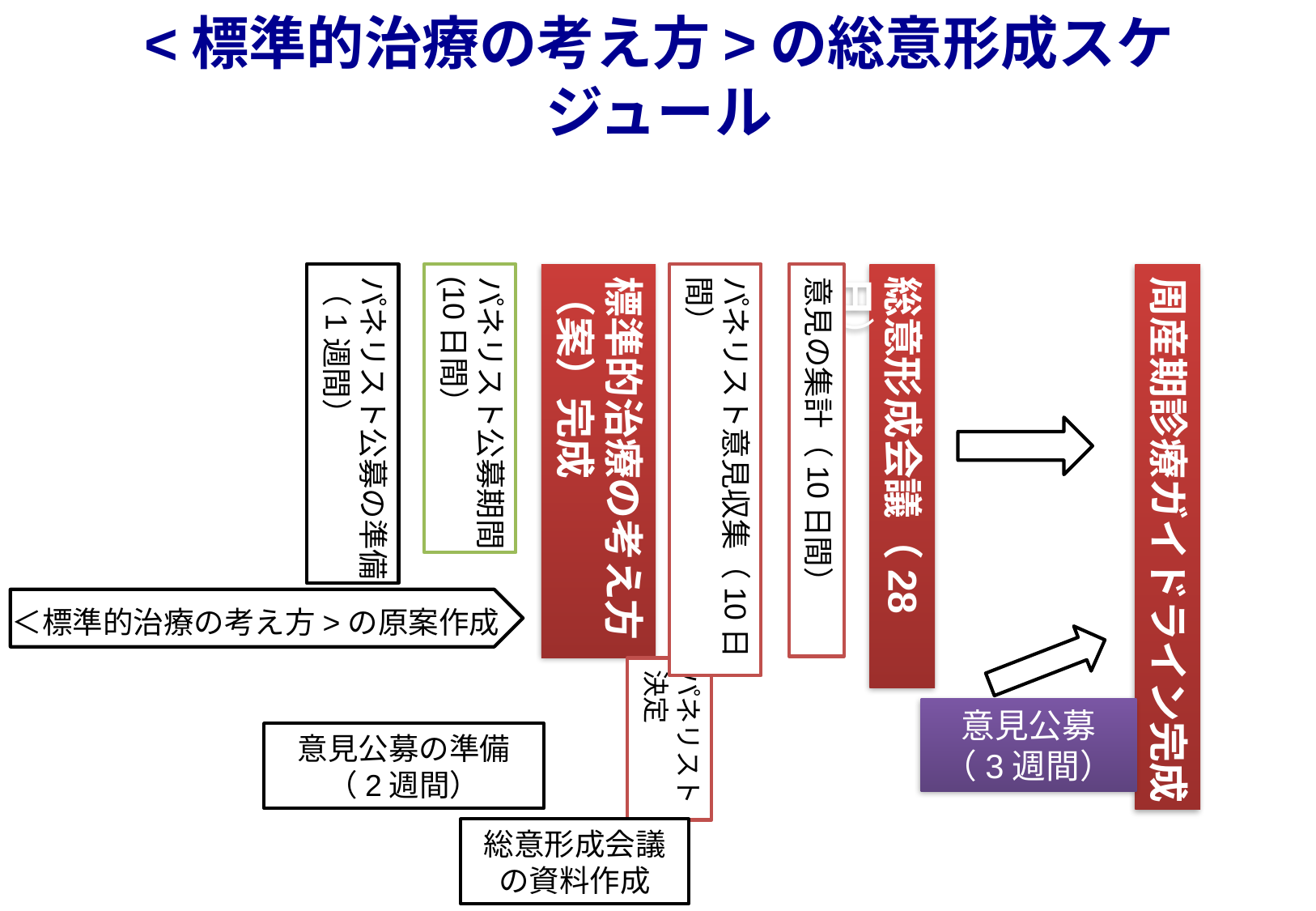

# <標準的治療の考え方>の総意形成スケジュール

12月
パネリスト意見収集（10日間）
意見の集計（10日間）
総意形成会議（28日）
標準的治療の考え方（案）完成
パネリスト公募の準備
（1週間）
パネリスト公募期間
(10日間）
周産期診療ガイドライン完成

＜標準的治療の考え方>の原案作成

パネリスト
決定
意見公募
（3週間）
意見公募の準備
（2週間）
総意形成会議の資料作成